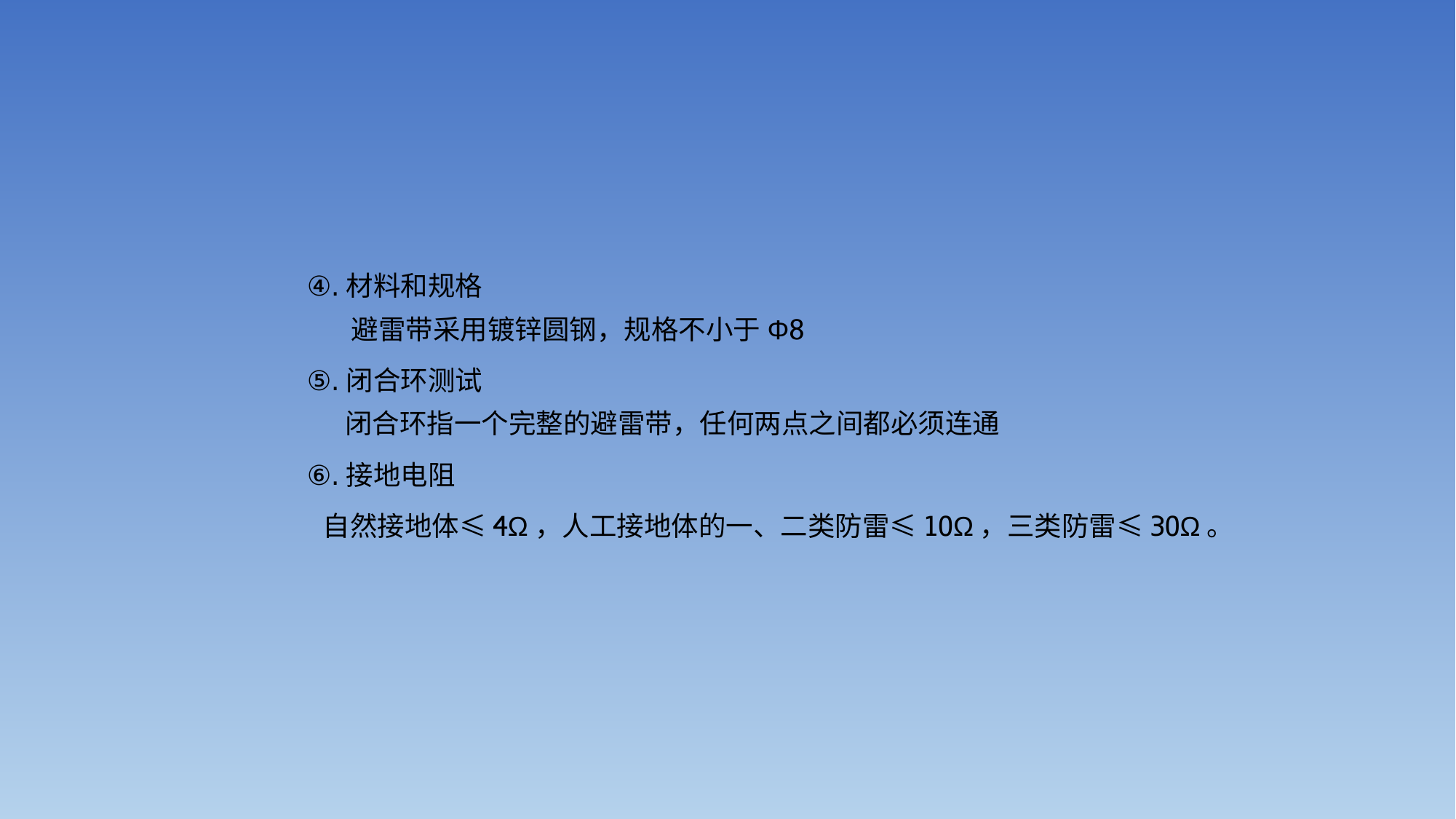

#

④.材料和规格
避雷带采用镀锌圆钢，规格不小于Φ8
⑤.闭合环测试
闭合环指一个完整的避雷带，任何两点之间都必须连通
⑥.接地电阻

自然接地体≤4Ω，人工接地体的一、二类防雷≤10Ω，三类防雷≤30Ω。